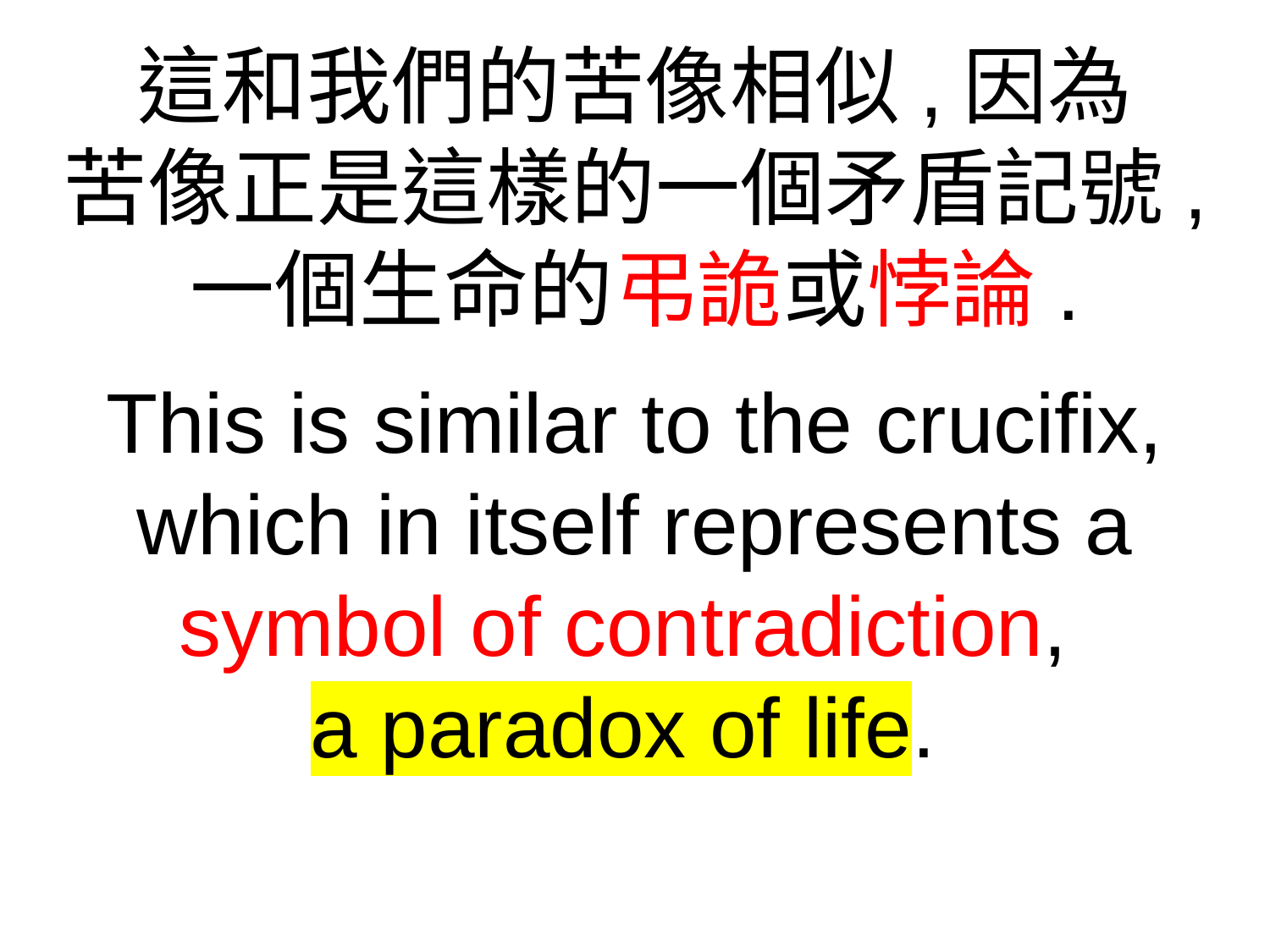

這和我們的苦像相似,因為
苦像正是這樣的一個矛盾記號,
一個生命的弔詭或悖論.
This is similar to the crucifix, which in itself represents a symbol of contradiction,
a paradox of life.